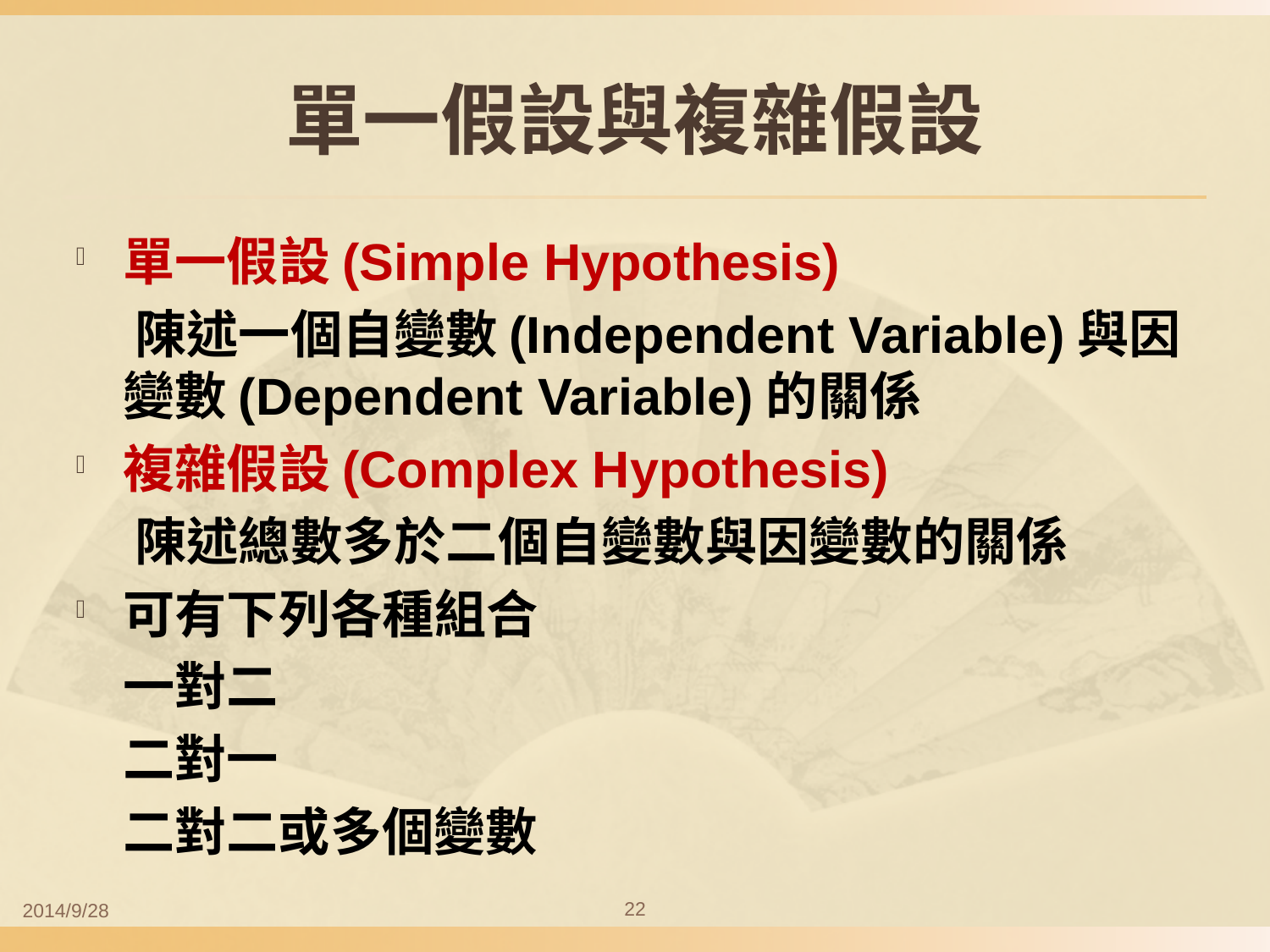

# 單一假設與複雜假設
單一假設(Simple Hypothesis)
    陳述一個自變數(Independent Variable)與因變數(Dependent Variable)的關係
複雜假設(Complex Hypothesis)
    陳述總數多於二個自變數與因變數的關係
可有下列各種組合
   一對二
   二對一
   二對二或多個變數

2014/9/28
22